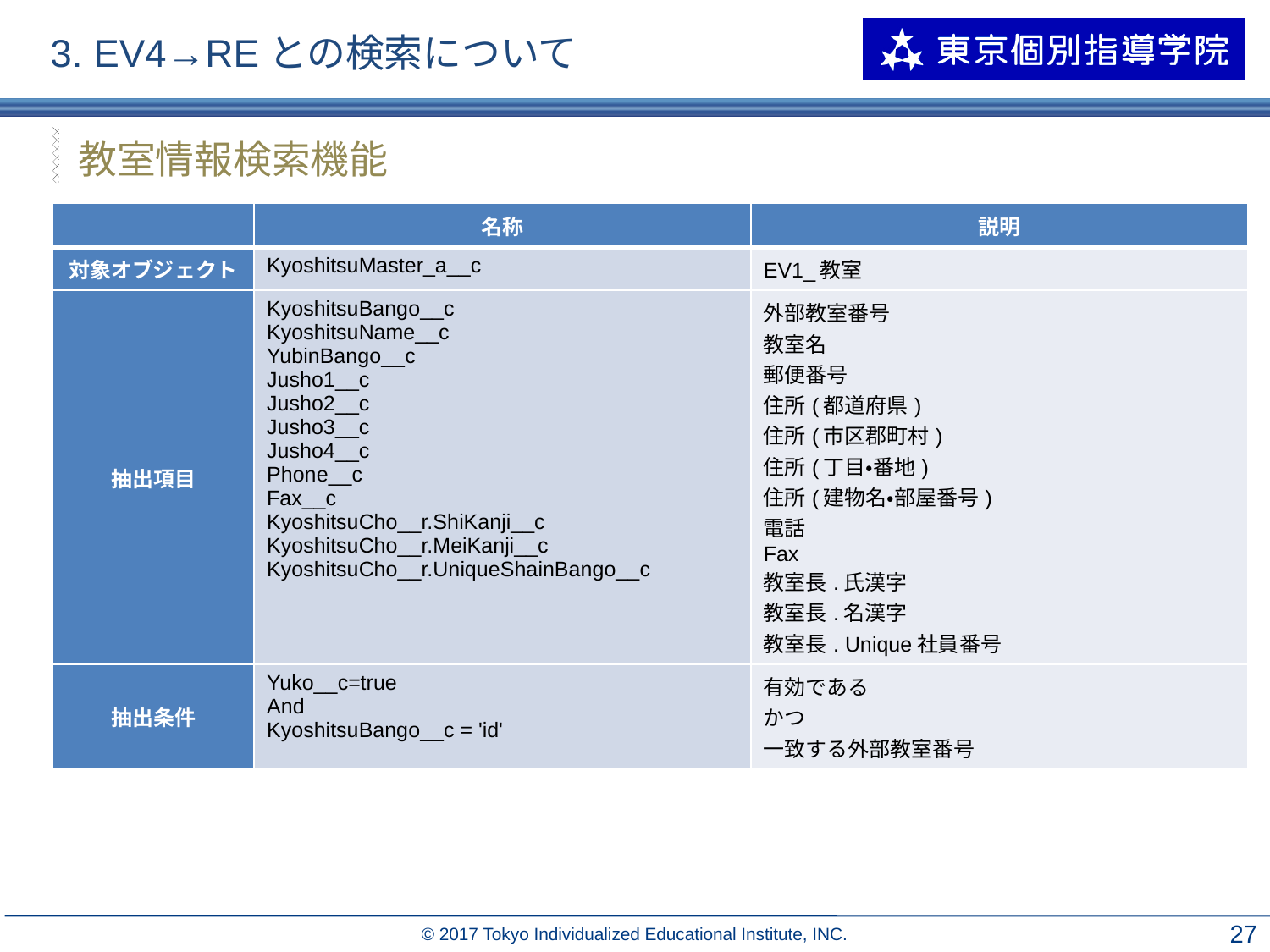

# 3. EV4→REとの検索について
教室情報検索機能

|  | 名称 | 説明 |
| --- | --- | --- |
| 対象オブジェクト | KyoshitsuMaster\_a\_\_c | EV1\_教室 |
| 抽出項目 | KyoshitsuBango\_\_c KyoshitsuName\_\_c YubinBango\_\_c Jusho1\_\_c Jusho2\_\_c Jusho3\_\_c Jusho4\_\_c Phone\_\_c Fax\_\_c KyoshitsuCho\_\_r.ShiKanji\_\_c KyoshitsuCho\_\_r.MeiKanji\_\_c KyoshitsuCho\_\_r.UniqueShainBango\_\_c | 外部教室番号 教室名 郵便番号 住所(都道府県) 住所(市区郡町村) 住所(丁目・番地) 住所(建物名・部屋番号) 電話 Fax 教室長.氏漢字 教室長.名漢字 教室長. Unique社員番号 |
| 抽出条件 | Yuko\_\_c=true And KyoshitsuBango\_\_c = 'id' | 有効である かつ 一致する外部教室番号 |
27